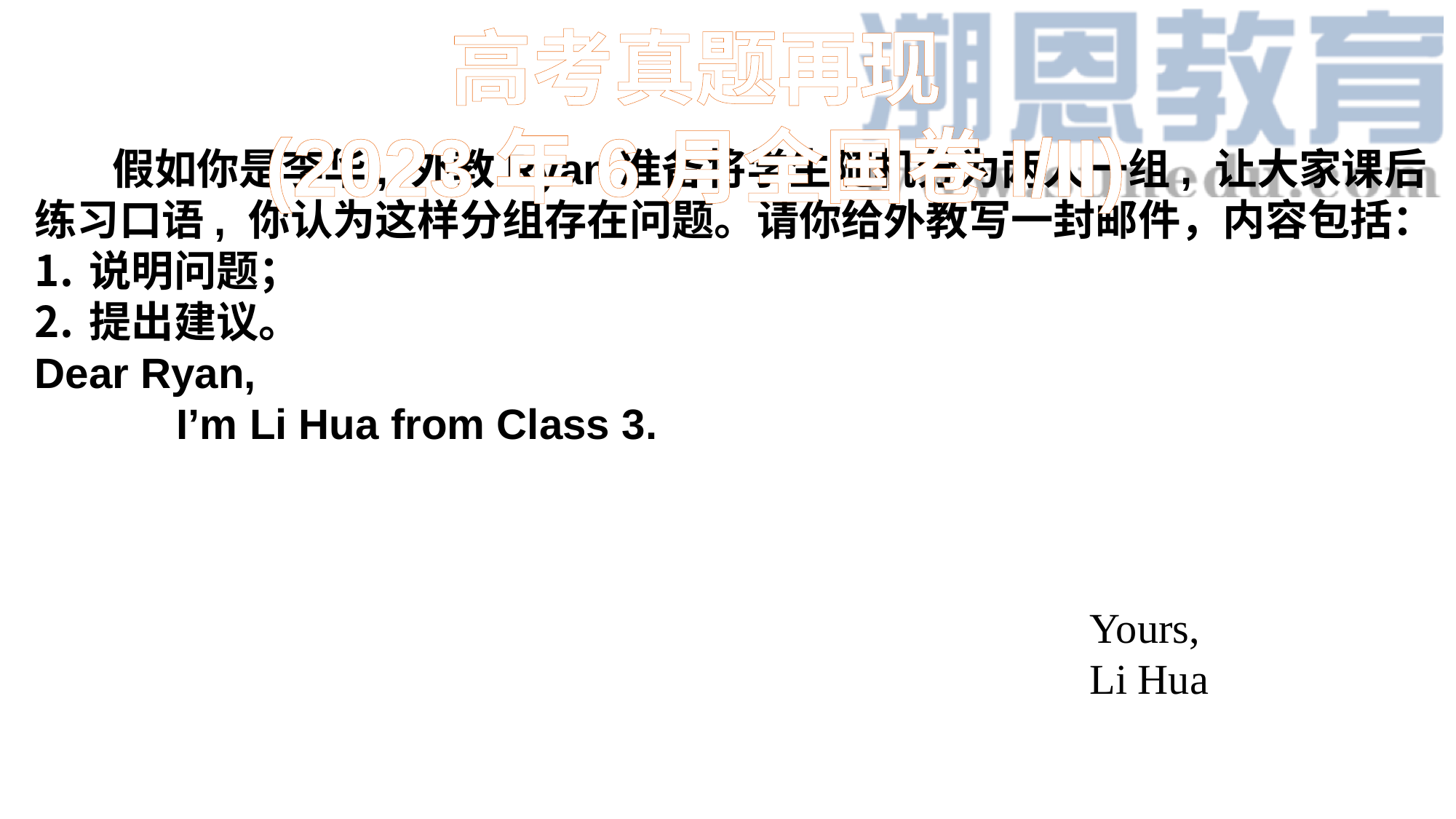

高考真题再现 (2023年6月全国卷I/II)
       假如你是李华, 外教Ryan准备将学生随机分为两人一组, 让大家课后练习口语, 你认为这样分组存在问题。请你给外教写一封邮件，内容包括：
说明问题；
提出建议。
Dear Ryan,
            I’m Li Hua from Class 3.

                                                                                                    Yours,
                                                                                                    Li Hua